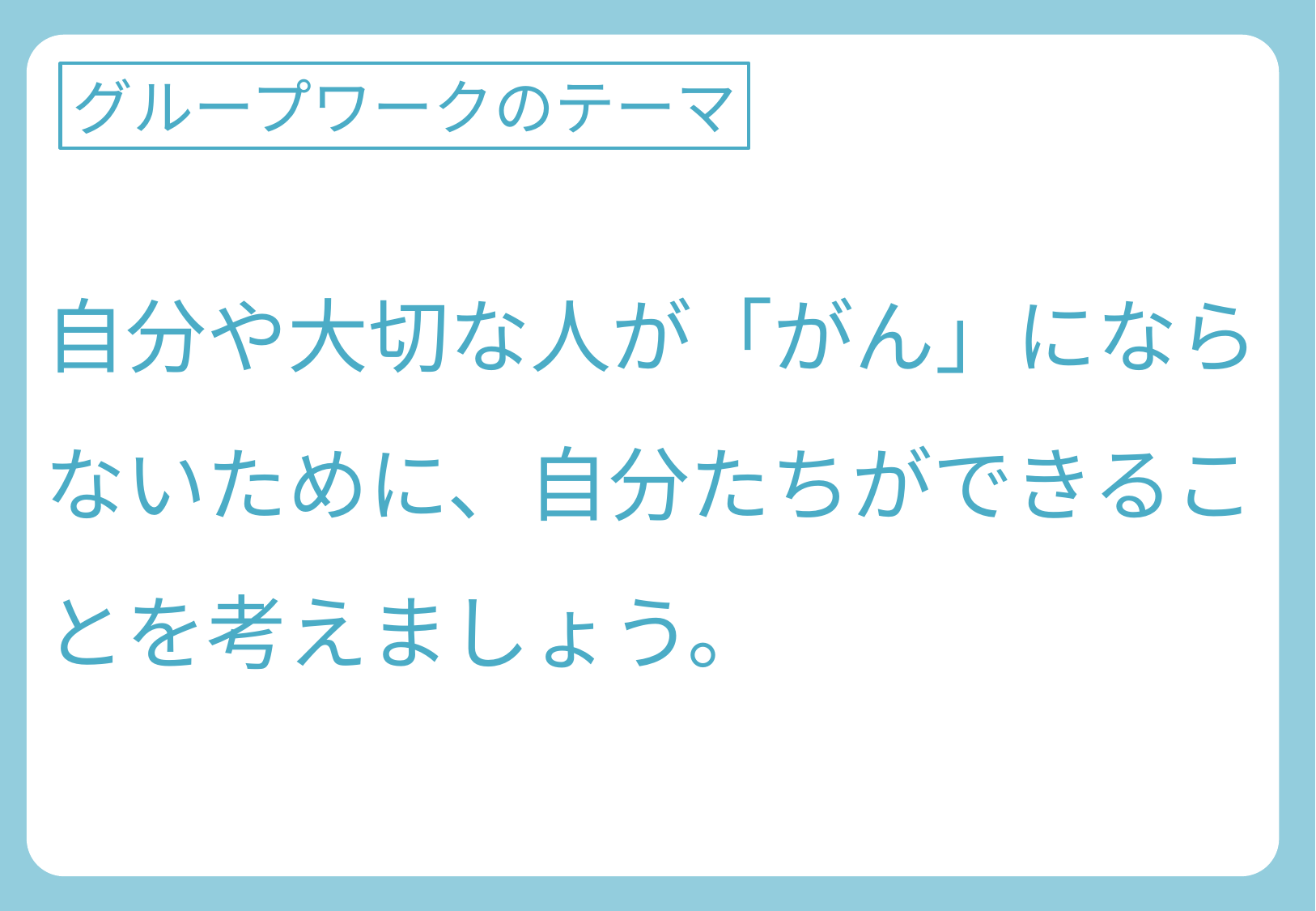

グループワークのテーマ
自分や大切な人が「がん」にならないために、自分たちができることを考えましょう。